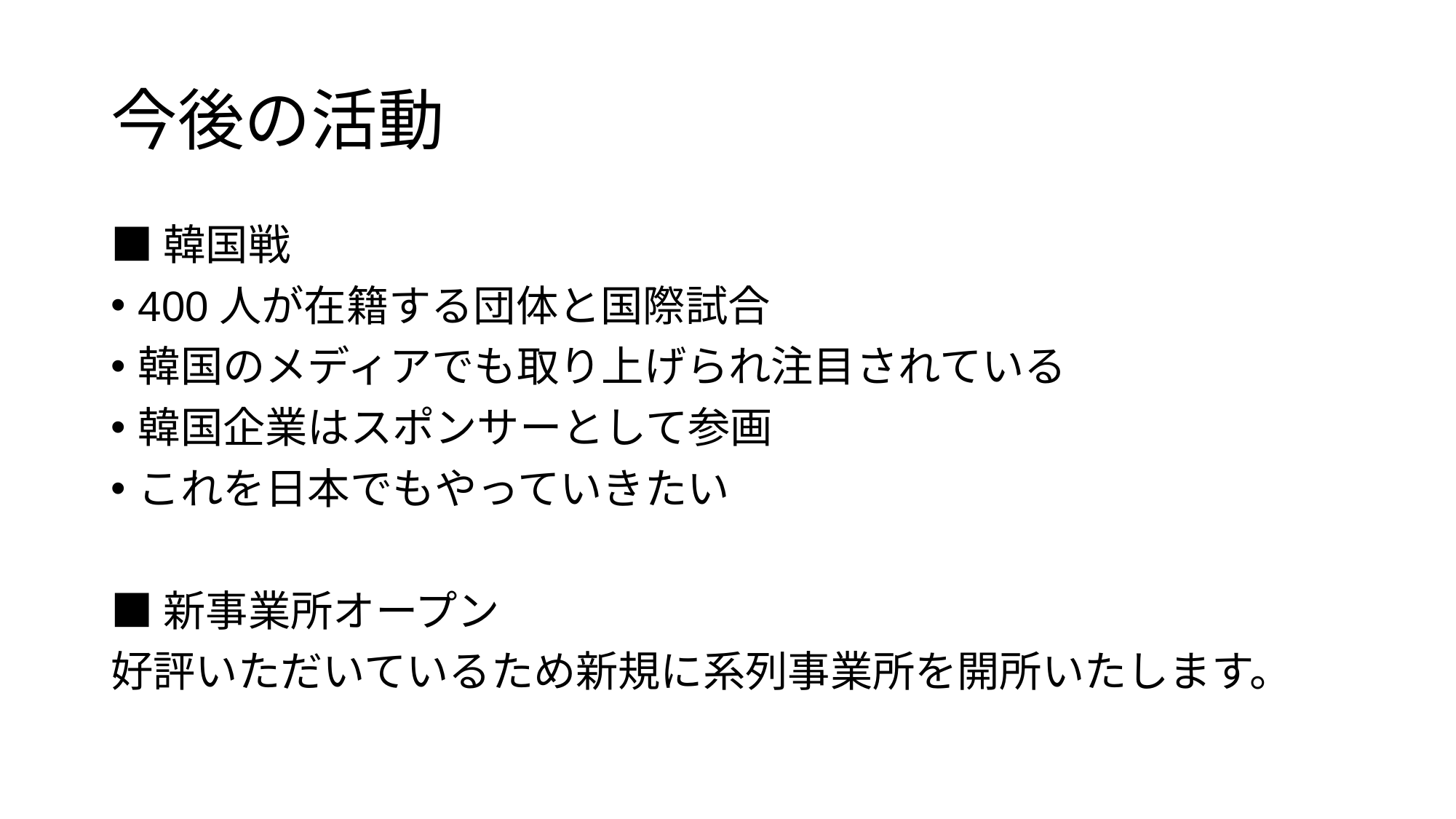

# 今後の活動
■韓国戦
400人が在籍する団体と国際試合
韓国のメディアでも取り上げられ注目されている
韓国企業はスポンサーとして参画
これを日本でもやっていきたい

■新事業所オープン
好評いただいているため新規に系列事業所を開所いたします。